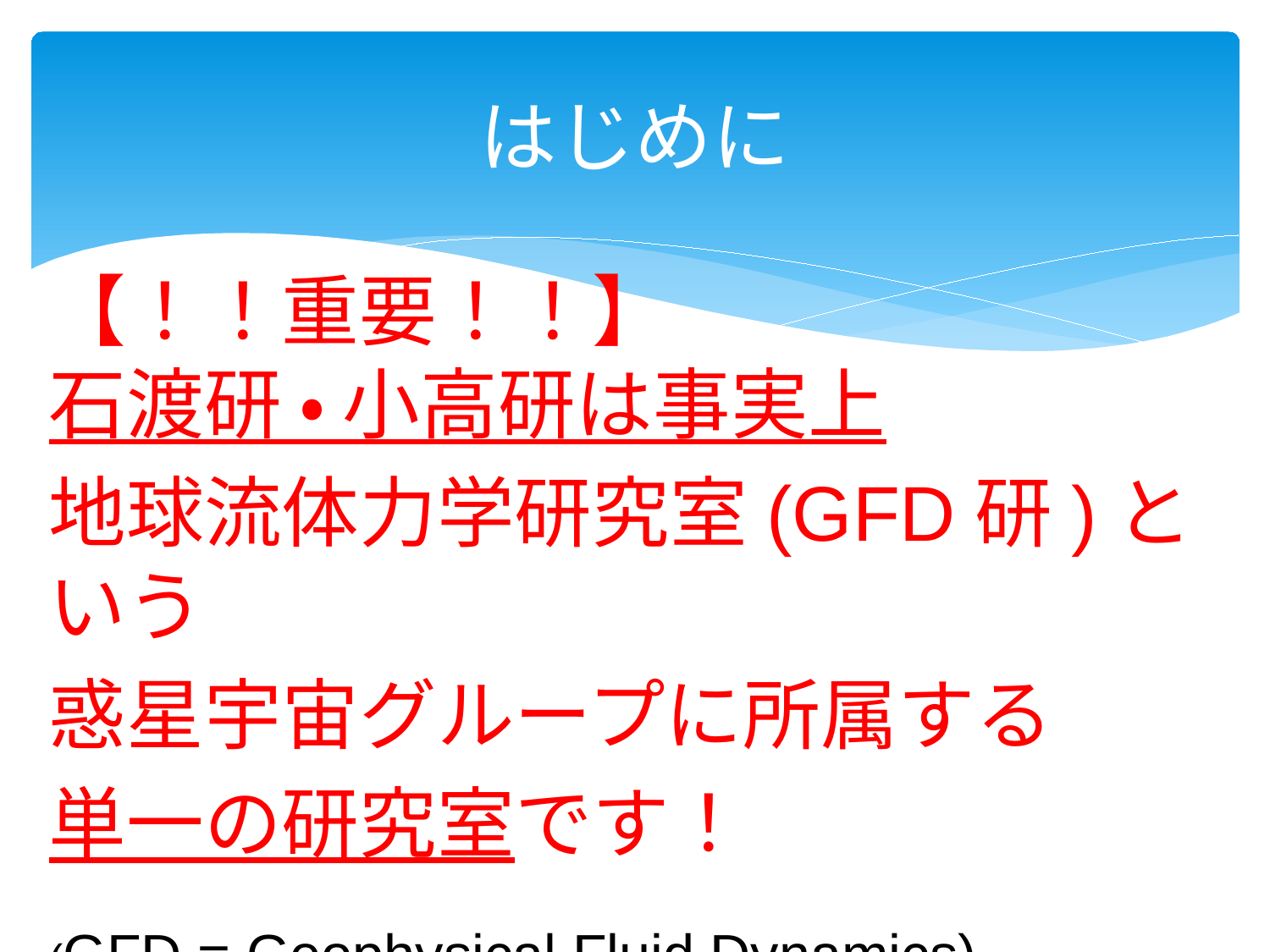

# はじめに
【！！重要！！】
石渡研 ・ 小高研は事実上
地球流体力学研究室(GFD研)という
惑星宇宙グループに所属する
単一の研究室です！
(GFD = Geophysical Fluid Dynamics)